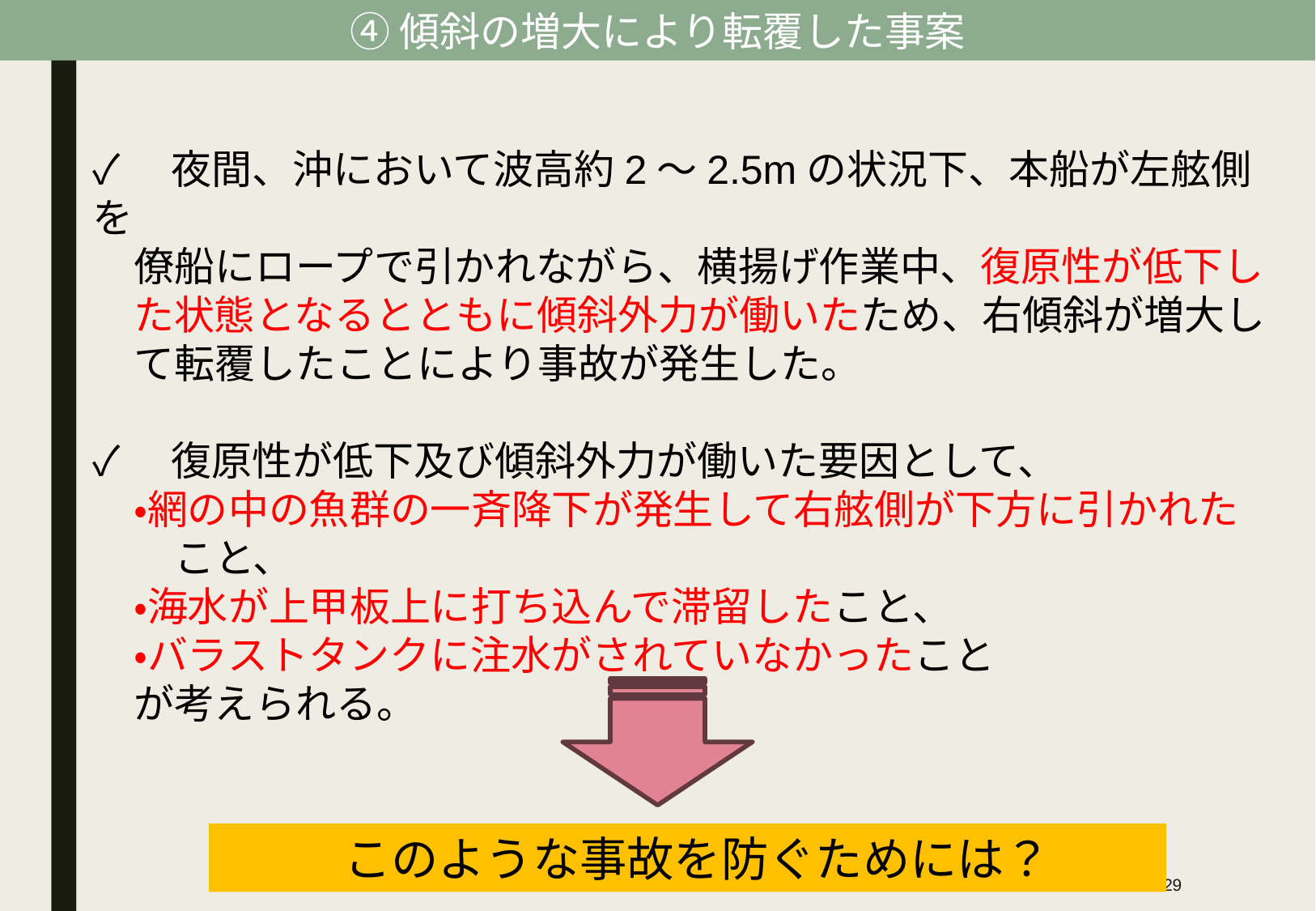

④傾斜の増大により転覆した事案
✓　夜間、沖において波高約2～2.5mの状況下、本船が左舷側を
　僚船にロープで引かれながら、横揚げ作業中、復原性が低下し
　た状態となるとともに傾斜外力が働いたため、右傾斜が増大し
　て転覆したことにより事故が発生した。

✓　復原性が低下及び傾斜外力が働いた要因として、
　・網の中の魚群の一斉降下が発生して右舷側が下方に引かれた
　　こと、
　・海水が上甲板上に打ち込んで滞留したこと、
　・バラストタンクに注水がされていなかったこと
　が考えられる。

このような事故を防ぐためには？
29